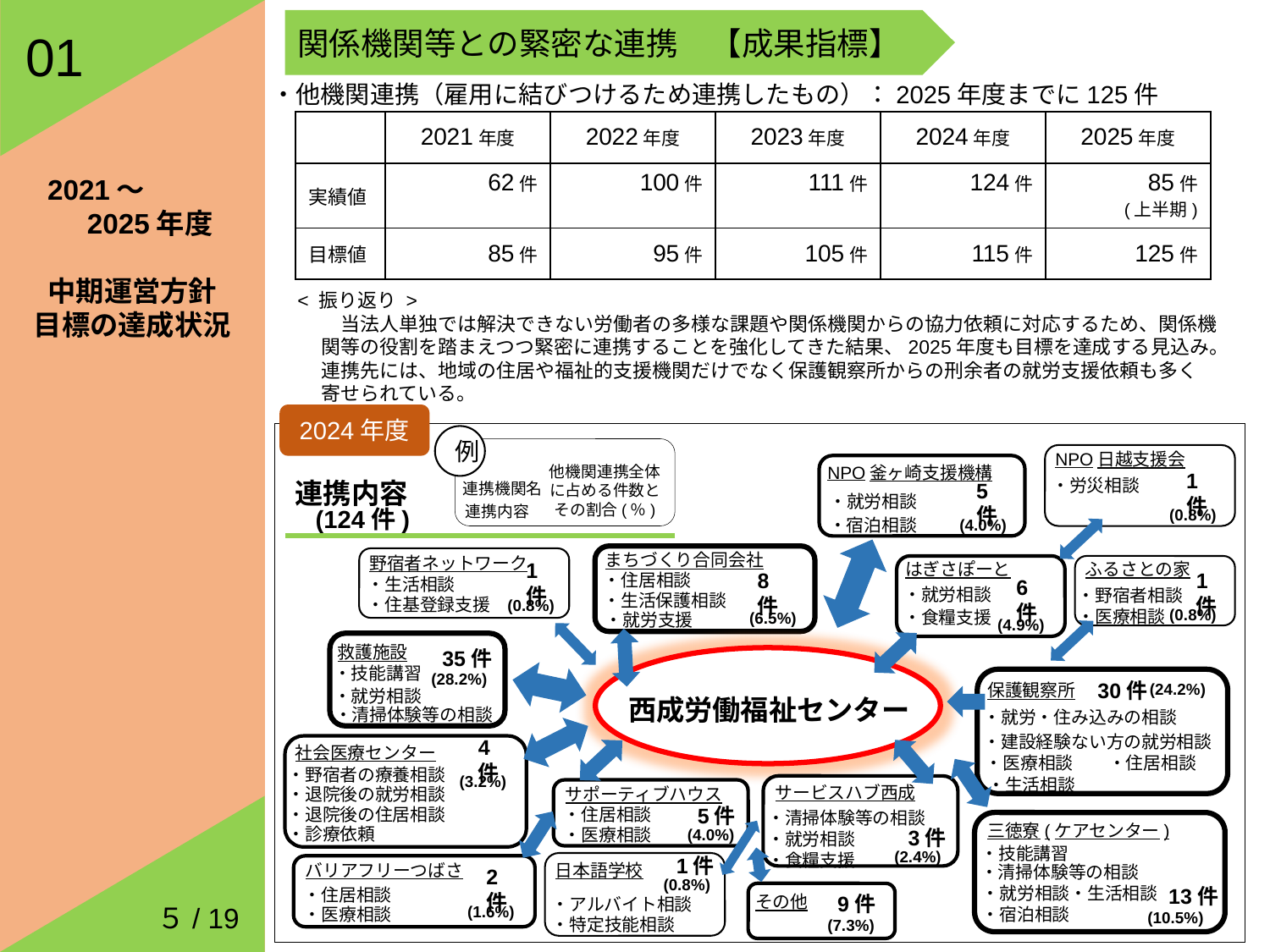

2021～
　2025年度

中期運営方針
目標の達成状況

関係機関等との緊密な連携　【成果指標】
01
　・他機関連携（雇用に結びつけるため連携したもの）：2025年度までに125件
|  | 2021年度 | 2022年度 | 2023年度 | 2024年度 | 2025年度 |
| --- | --- | --- | --- | --- | --- |
| 実績値 | 62件 | 100件 | 111件 | 124件 | 85件 (上半期) |
| 目標値 | 85件 | 95件 | 105件 | 115件 | 125件 |
< 振り返り >
　 　当法人単独では解決できない労働者の多様な課題や関係機関からの協力依頼に対応するため、関係機
　 関等の役割を踏まえつつ緊密に連携することを強化してきた結果、2025年度も目標を達成する見込み。
　 連携先には、地域の住居や福祉的支援機関だけでなく保護観察所からの刑余者の就労支援依頼も多く
　 寄せられている。
2024年度

例

NPO日越支援会

他機関連携全体に占める件数とその割合(％)

NPO釜ヶ崎支援機構
連携内容
連携機関名
・労災相談
1件
5件
・就労相談
(124件)
連携内容
(0.8%)
(4.0%)
・宿泊相談

まちづくり合同会社

野宿者ネットワーク
はぎさぽーと
ふるさとの家

・住居相談
1件
・生活相談
8件
1件
・就労相談
・野宿者相談
(0.8%)
6件
・生活保護相談
・住基登録支援
(0.8%)
(6.5%)
・医療相談
・就労支援
・食糧支援
(4.9%)

救護施設
35件

(28.2%)
・技能講習

(24.2%)

保護観察所
30件
西成労働福祉センター
・就労相談

・清掃体験等の相談
・就労・住み込みの相談

・建設経験ない方の就労相談

社会医療センター

4件

・医療相談　　・住居相談
・野宿者の療養相談
(3.2%)

・生活相談

・退院後の就労相談
サービスハブ西成
サポーティブハウス

・退院後の住居相談
・住居相談
5件
・清掃体験等の相談

(4.0%)
三徳寮(ケアセンター)
・診療依頼

・医療相談
・就労相談
3件
(2.4%)

・技能講習
・食糧支援

バリアフリーつばさ

日本語学校
1件
・清掃体験等の相談
(0.8%)
2件
・就労相談・生活相談
・住居相談

その他
13件
・アルバイト相談
(1.6%)
9件
(10.5%)
５/ 19
・宿泊相談
・医療相談
(7.3%)
・特定技能相談